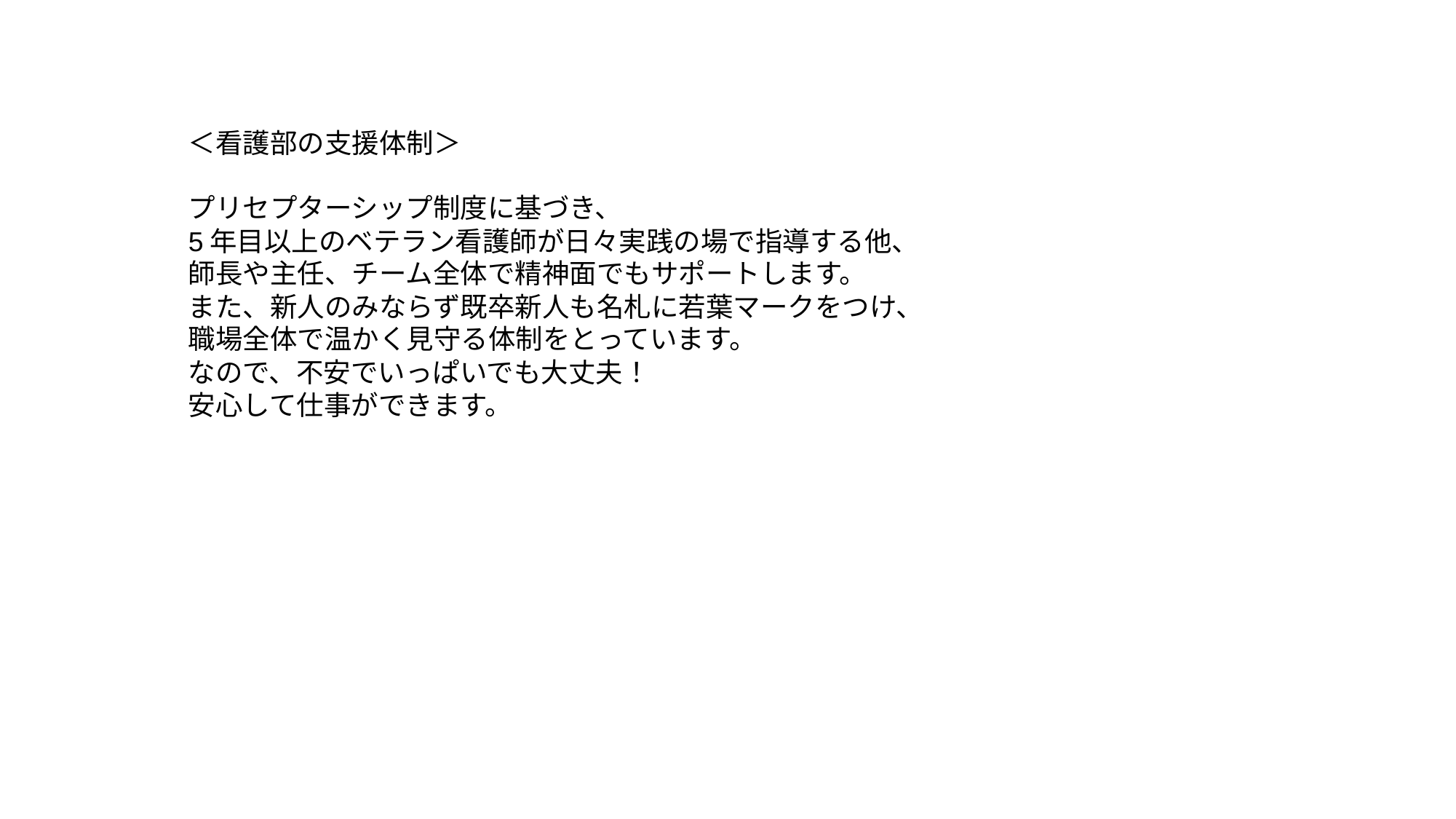

＜看護部の支援体制＞

プリセプターシップ制度に基づき、
5年目以上のベテラン看護師が日々実践の場で指導する他、
師長や主任、チーム全体で精神面でもサポートします。
また、新人のみならず既卒新人も名札に若葉マークをつけ、
職場全体で温かく見守る体制をとっています。
なので、不安でいっぱいでも大丈夫！
安心して仕事ができます。